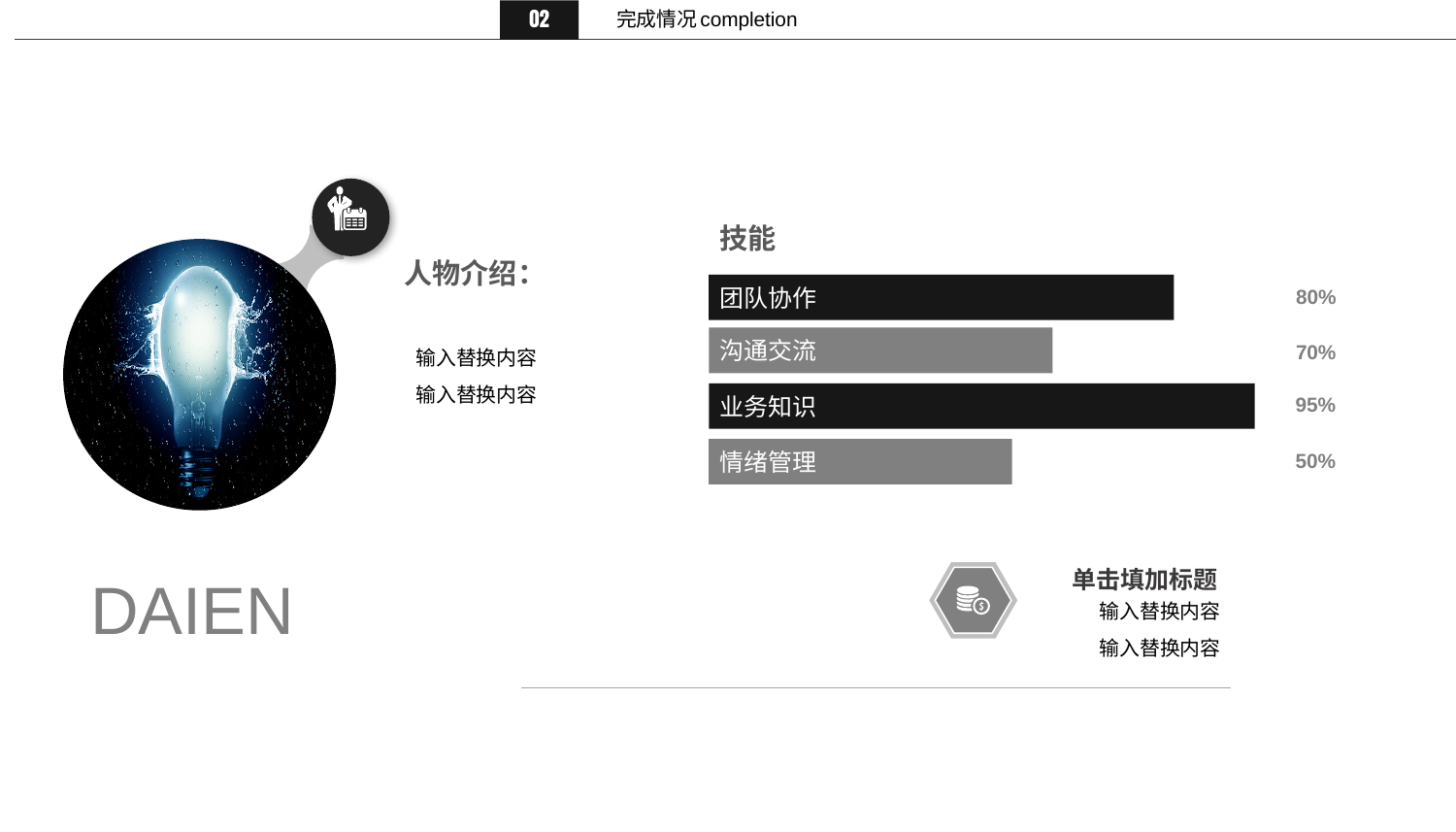

completion
完成情况
02

技能：

人物介绍：
团队协作
80%
沟通交流
70%

业务知识
95%
情绪管理
50%
DAIEN

输入替换内容
输入替换内容
单击填加标题

输入替换内容
输入替换内容